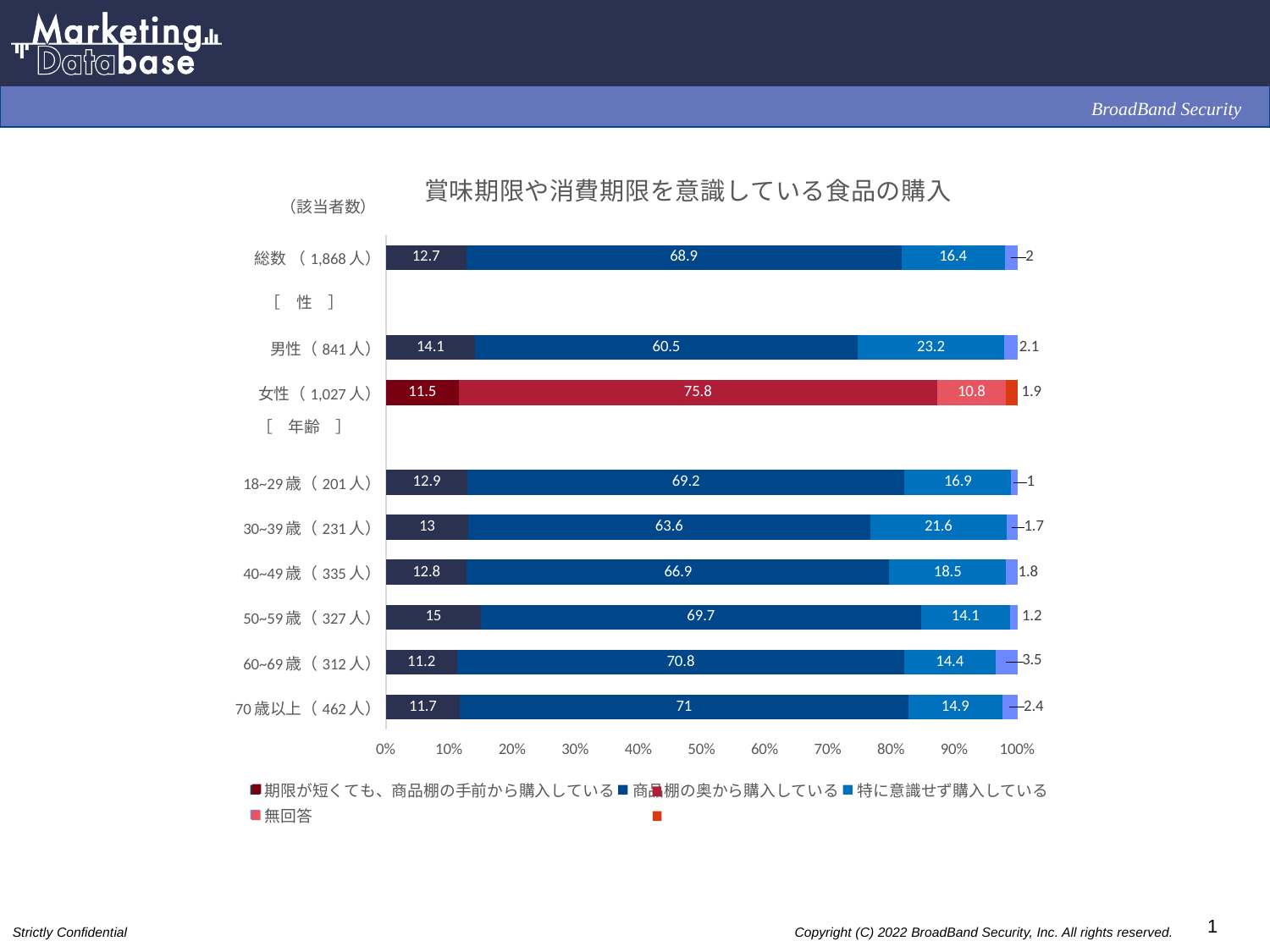

### Chart: 賞味期限や消費期限を意識している食品の購入

| Category | 期限が短くても、商品棚の手前から購入している | 商品棚の奥から購入している | 特に意識せず購入している | 無回答 |
|---|---|---|---|---|
| 総数 （1,868人） | 12.7 | 68.9 | 16.4 | 2.0 |
|  | None | None | None | None |
| 男性（841人） | 14.1 | 60.5 | 23.2 | 2.1 |
| 女性（1,027人） | 11.5 | 75.8 | 10.8 | 1.9 |
|  | None | None | None | None |
| 18~29歳（201人） | 12.9 | 69.2 | 16.9 | 1.0 |
| 30~39歳（231人） | 13.0 | 63.6 | 21.6 | 1.7 |
| 40~49歳（335人） | 12.8 | 66.9 | 18.5 | 1.8 |
| 50~59歳（327人） | 15.0 | 69.7 | 14.1 | 1.2 |
| 60~69歳（312人） | 11.2 | 70.8 | 14.4 | 3.5 |
| 70歳以上（462人） | 11.7 | 71.0 | 14.9 | 2.4 |